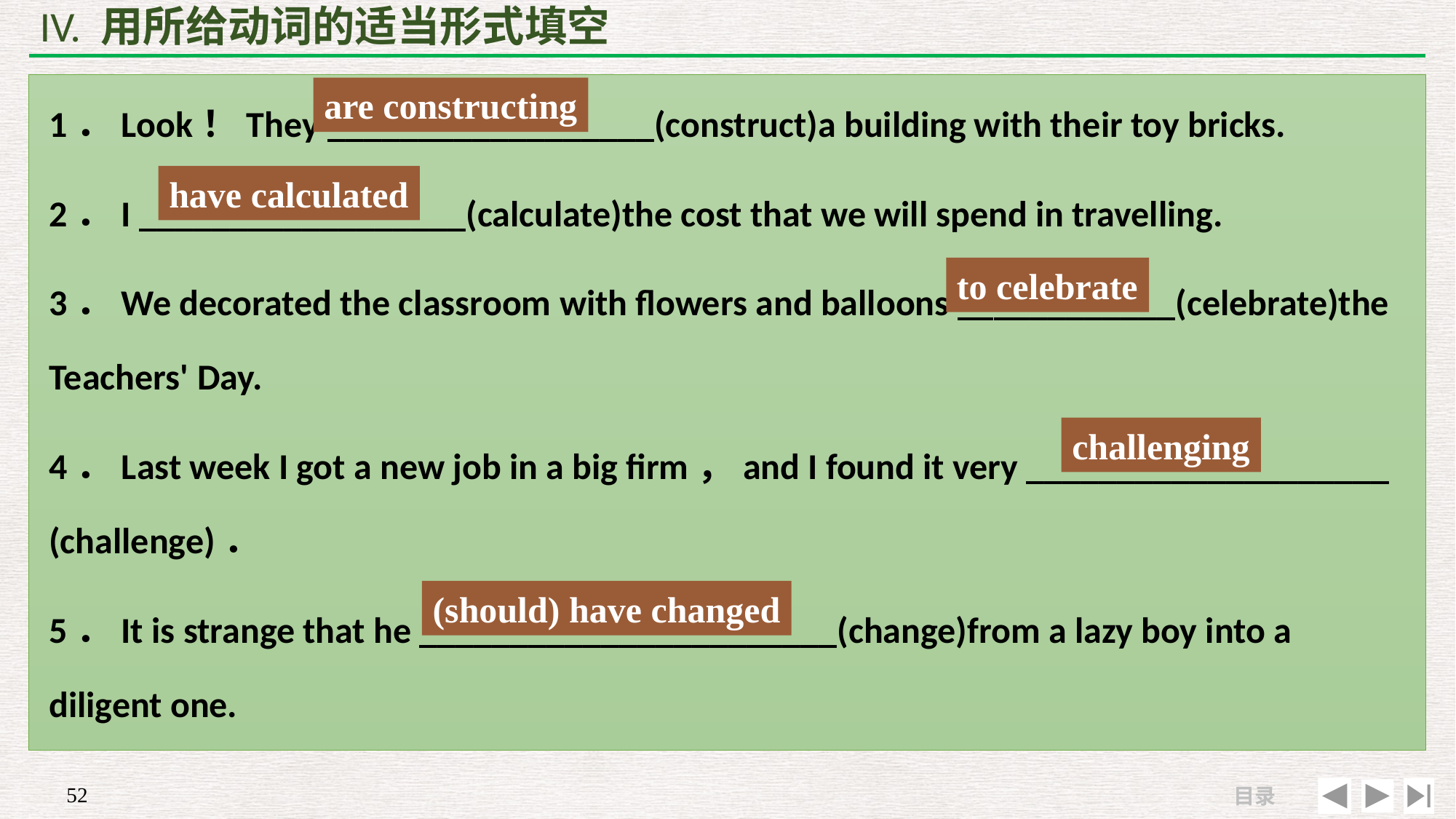

# IV. 用所给动词的适当形式填空
1．Look！They __________________(construct)a building with their toy bricks.
2．I __________________(calculate)the cost that we will spend in travelling.
3．We decorated the classroom with flowers and balloons ____________(celebrate)the Teachers' Day.
4．Last week I got a new job in a big firm，and I found it very ____________________ (challenge)．
5．It is strange that he _______________________(change)from a lazy boy into a diligent one.

are constructing
have calculated
to celebrate
challenging
(should) have changed